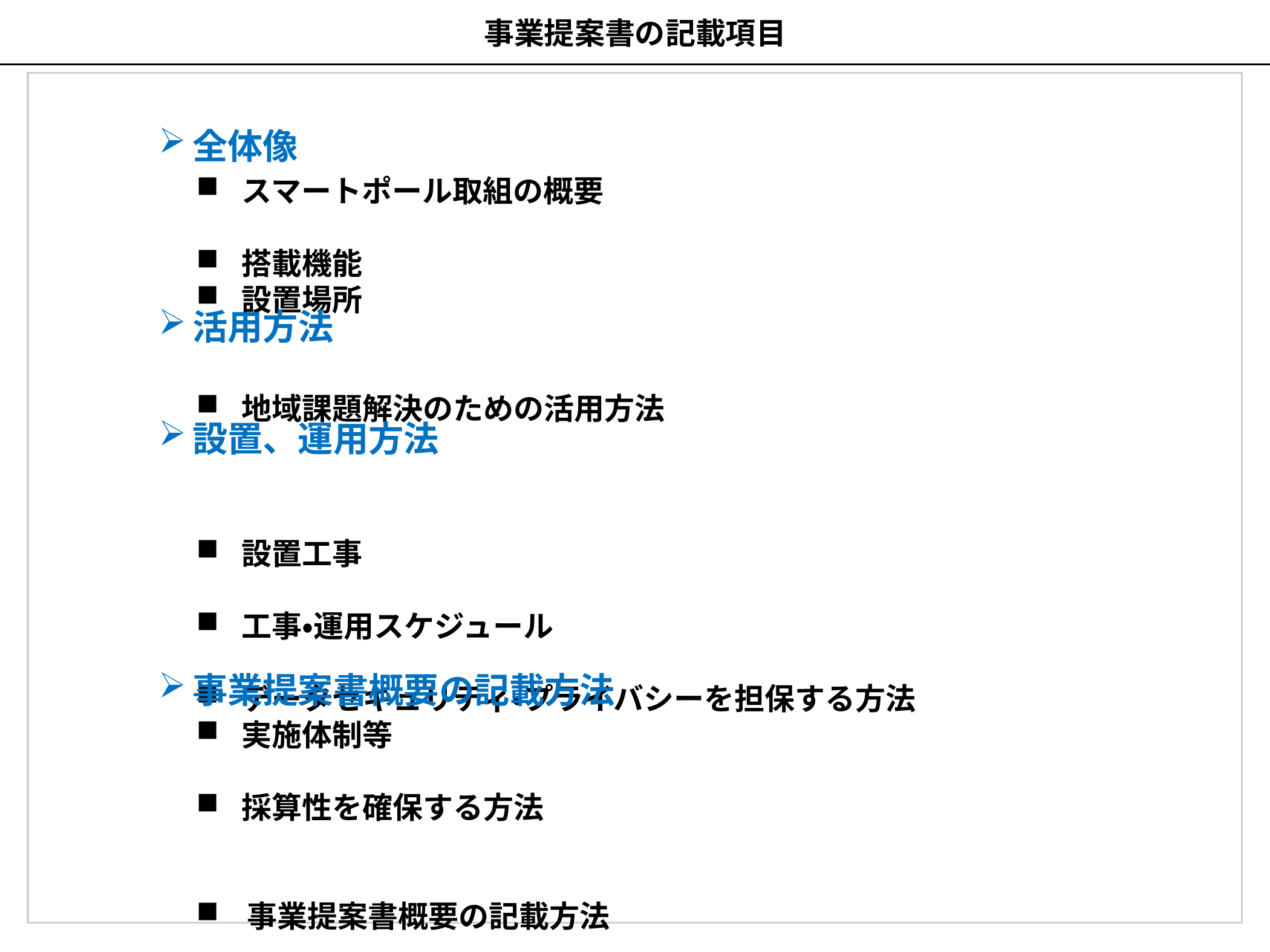

事業提案書の記載項目

全体像
スマートポール取組の概要
搭載機能
設置場所

地域課題解決のための活用方法

設置工事
工事・運用スケジュール
データセキュリティ・プライバシーを担保する方法
実施体制等
採算性を確保する方法

事業提案書概要の記載方法

※事業提案書概要は次項以降の様式によること。
活用方法
設置、運用方法
事業提案書概要の記載方法